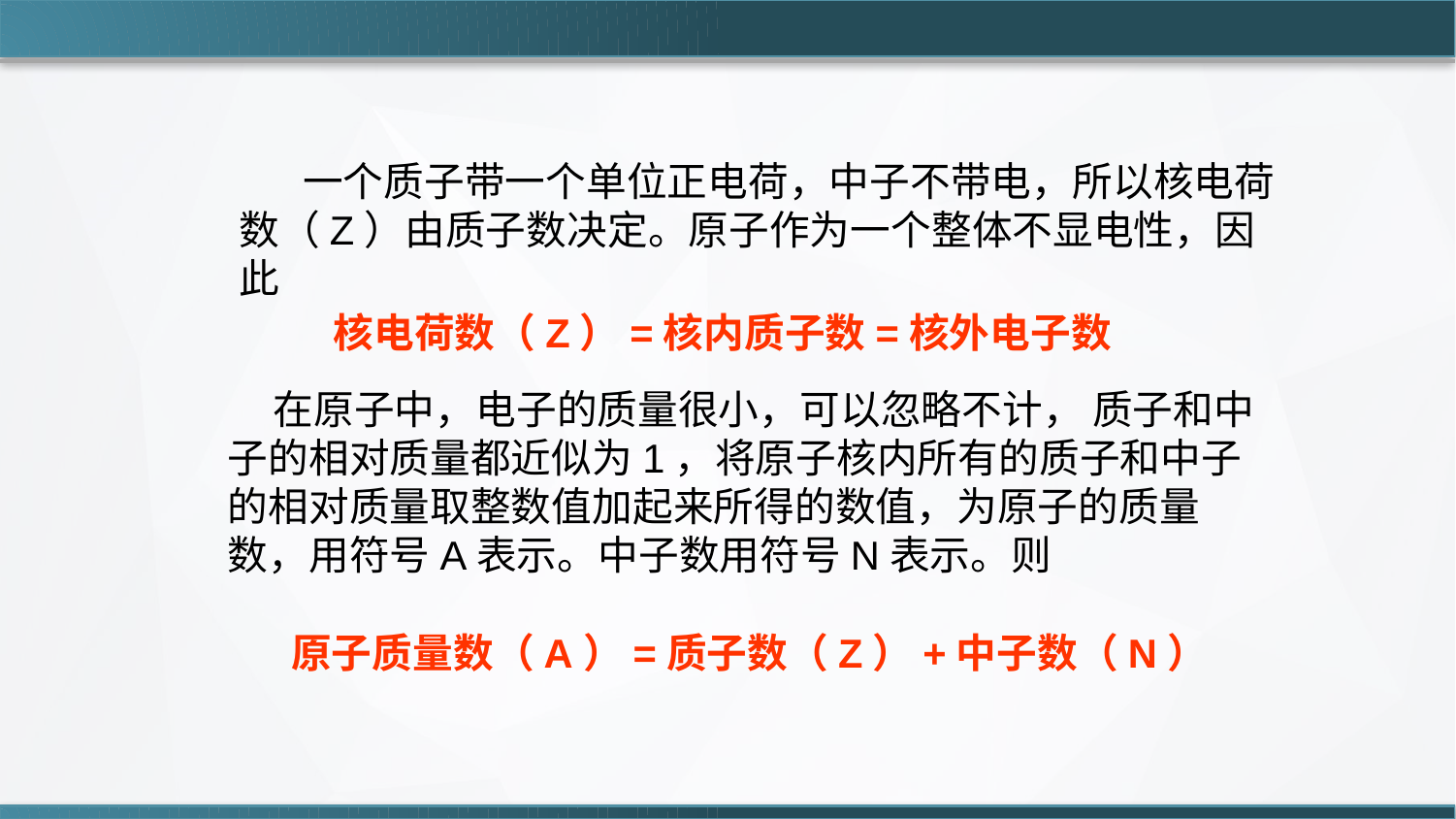

一个质子带一个单位正电荷，中子不带电，所以核电荷数（Z）由质子数决定。原子作为一个整体不显电性，因此
 核电荷数（Z）=核内质子数=核外电子数
    在原子中，电子的质量很小，可以忽略不计， 质子和中子的相对质量都近似为1，将原子核内所有的质子和中子的相对质量取整数值加起来所得的数值，为原子的质量数，用符号A表示。中子数用符号N表示。则

      原子质量数（A）=质子数（Z）+中子数（N）